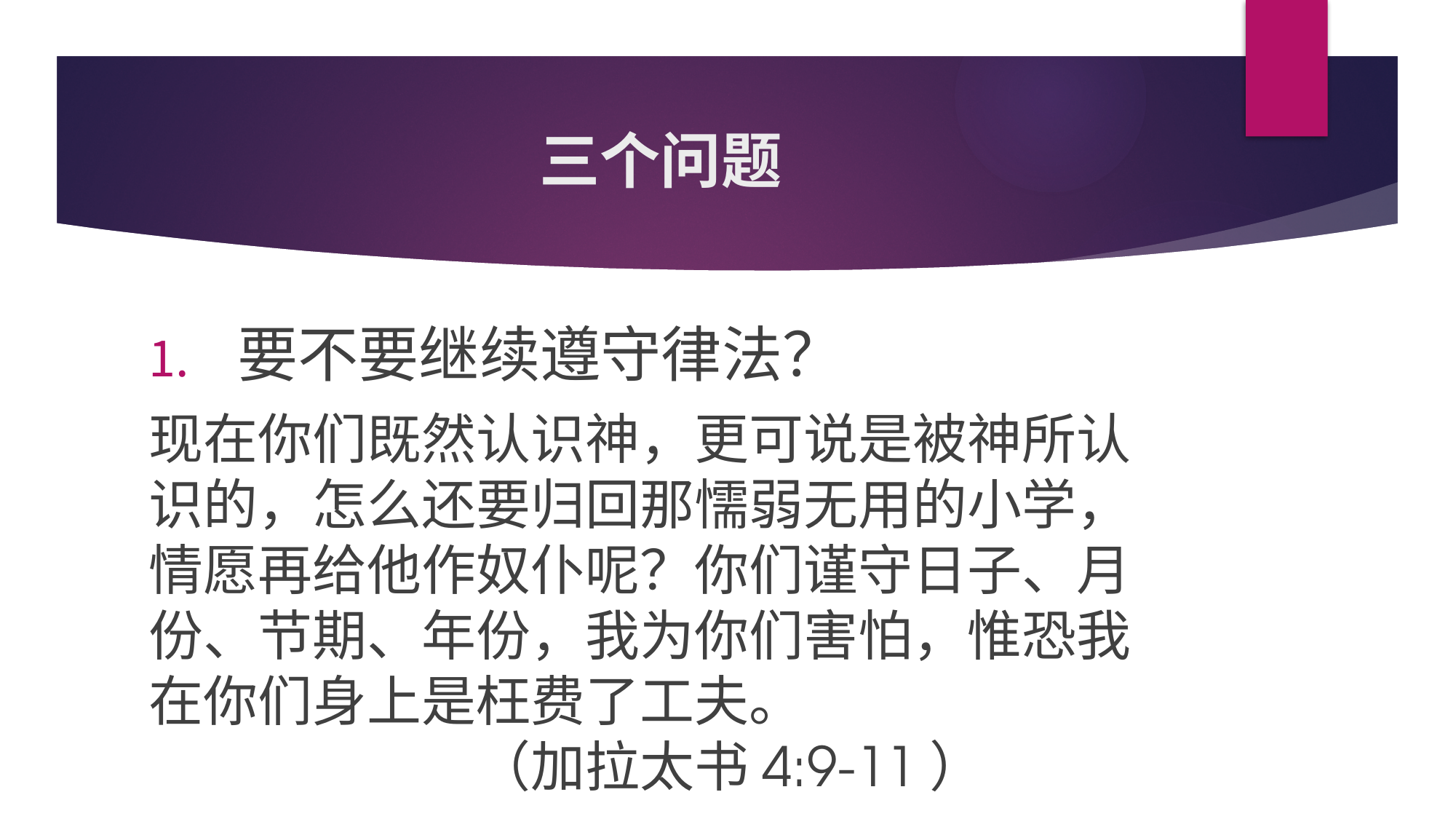

# 三个问题
要不要继续遵守律法？
现在你们既然认识神，更可说是被神所认识的，怎么还要归回那懦弱无用的小学，情愿再给他作奴仆呢？你们谨守日子、月份、节期、年份，我为你们害怕，惟恐我在你们身上是枉费了工夫。						（加拉太书4:9-11）